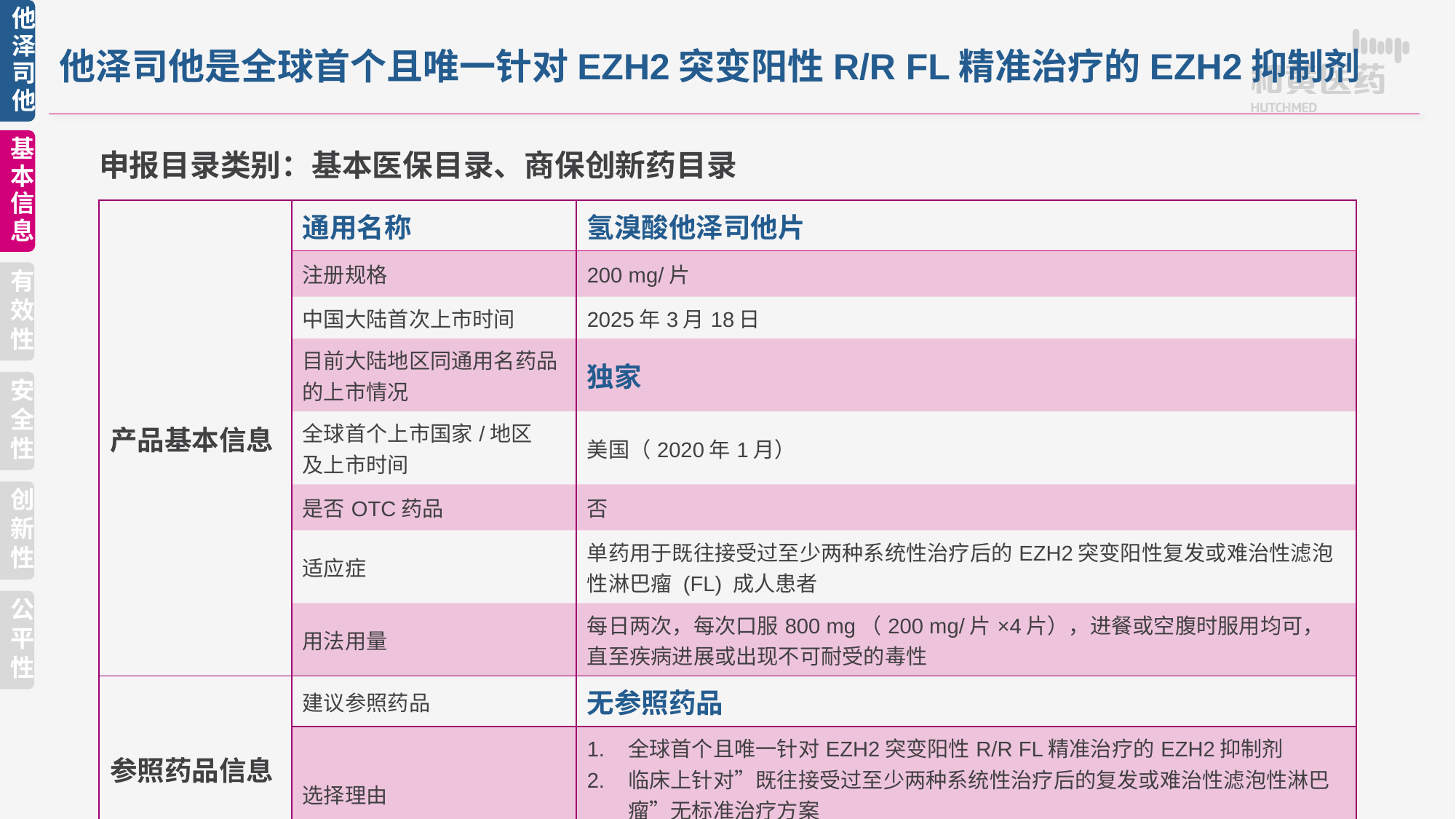

他泽司他

他泽司他是全球首个且唯一针对EZH2突变阳性R/R FL精准治疗的EZH2抑制剂
申报目录类别：基本医保目录、商保创新药目录
基本信息

| 产品基本信息 | 通用名称 | 氢溴酸他泽司他片 |
| --- | --- | --- |
|  | 注册规格 | 200 mg/片 |
|  | 中国大陆首次上市时间 | 2025年3月18日 |
|  | 目前大陆地区同通用名药品 的上市情况 | 独家 |
|  | 全球首个上市国家/地区 及上市时间 | 美国（2020年1月） |
|  | 是否OTC药品 | 否 |
|  | 适应症 | 单药用于既往接受过至少两种系统性治疗后的EZH2突变阳性复发或难治性滤泡性淋巴瘤 (FL) 成人患者 |
|  | 用法用量 | 每日两次，每次口服800 mg（200 mg/片×4片），进餐或空腹时服用均可，直至疾病进展或出现不可耐受的毒性 |
| 参照药品信息 | 建议参照药品 | 无参照药品 |
|  | 选择理由 | 全球首个且唯一针对EZH2突变阳性R/R FL精准治疗的EZH2抑制剂 临床上针对”既往接受过至少两种系统性治疗后的复发或难治性滤泡性淋巴瘤”无标准治疗方案 目录内无同机制或靶点的药品，也无适应症完全相同的药品 |
有效性

安全性

创新性

公平性